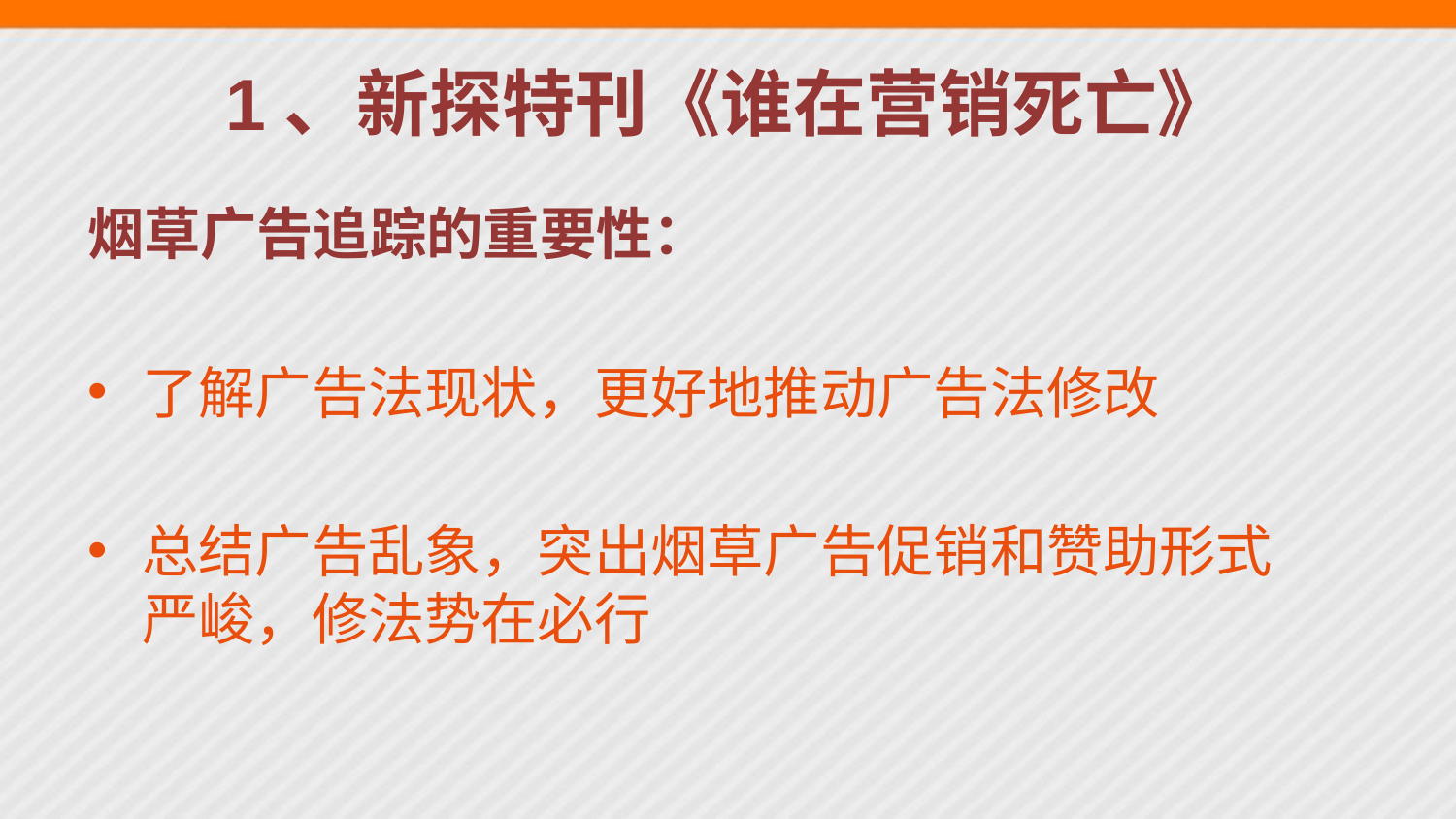

# 1、新探特刊《谁在营销死亡》
烟草广告追踪的重要性：

了解广告法现状，更好地推动广告法修改

总结广告乱象，突出烟草广告促销和赞助形式严峻，修法势在必行